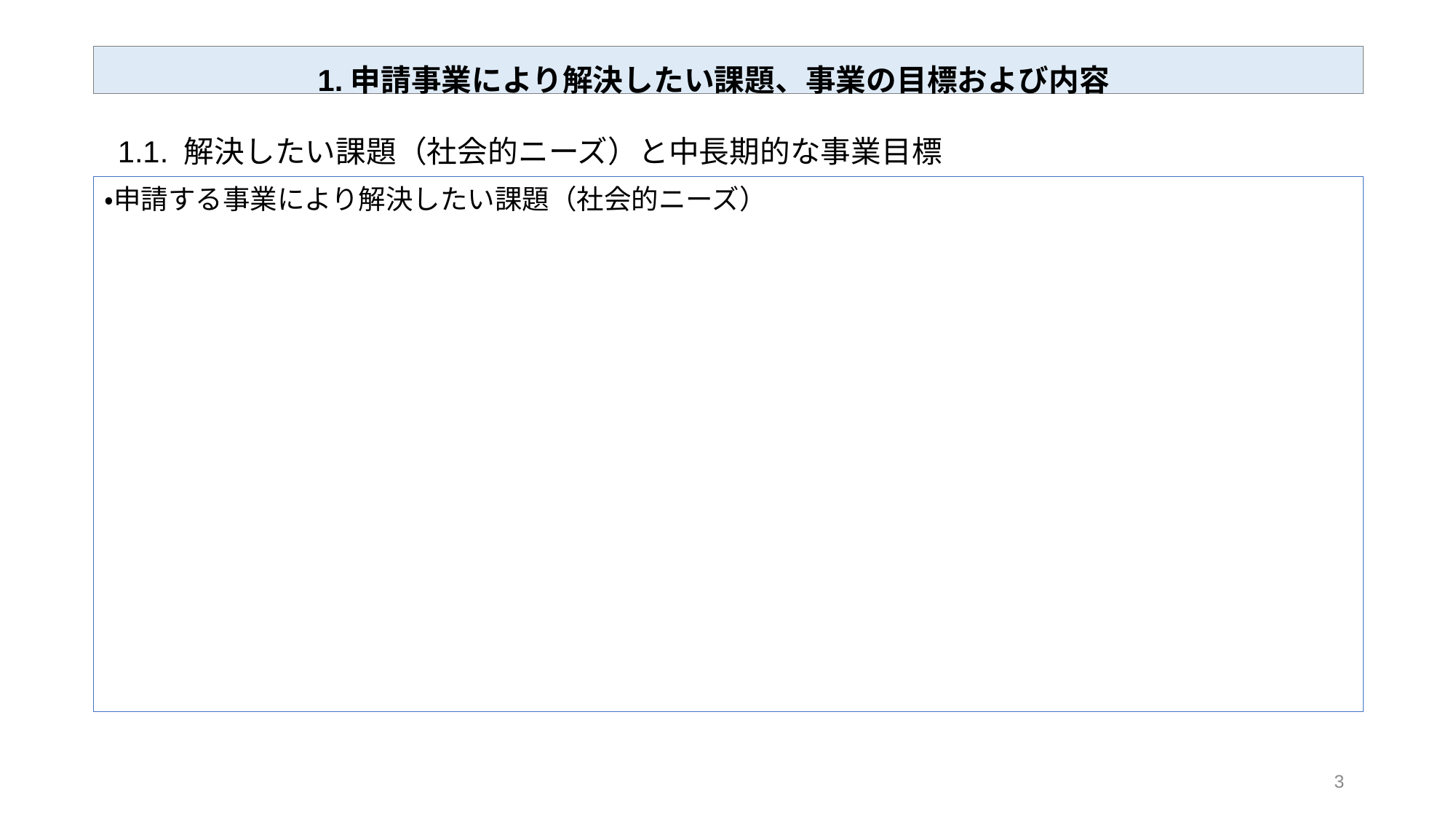

1.申請事業により解決したい課題、事業の目標および内容
1.1. 解決したい課題（社会的ニーズ）と中長期的な事業目標
・申請する事業により解決したい課題（社会的ニーズ）

3